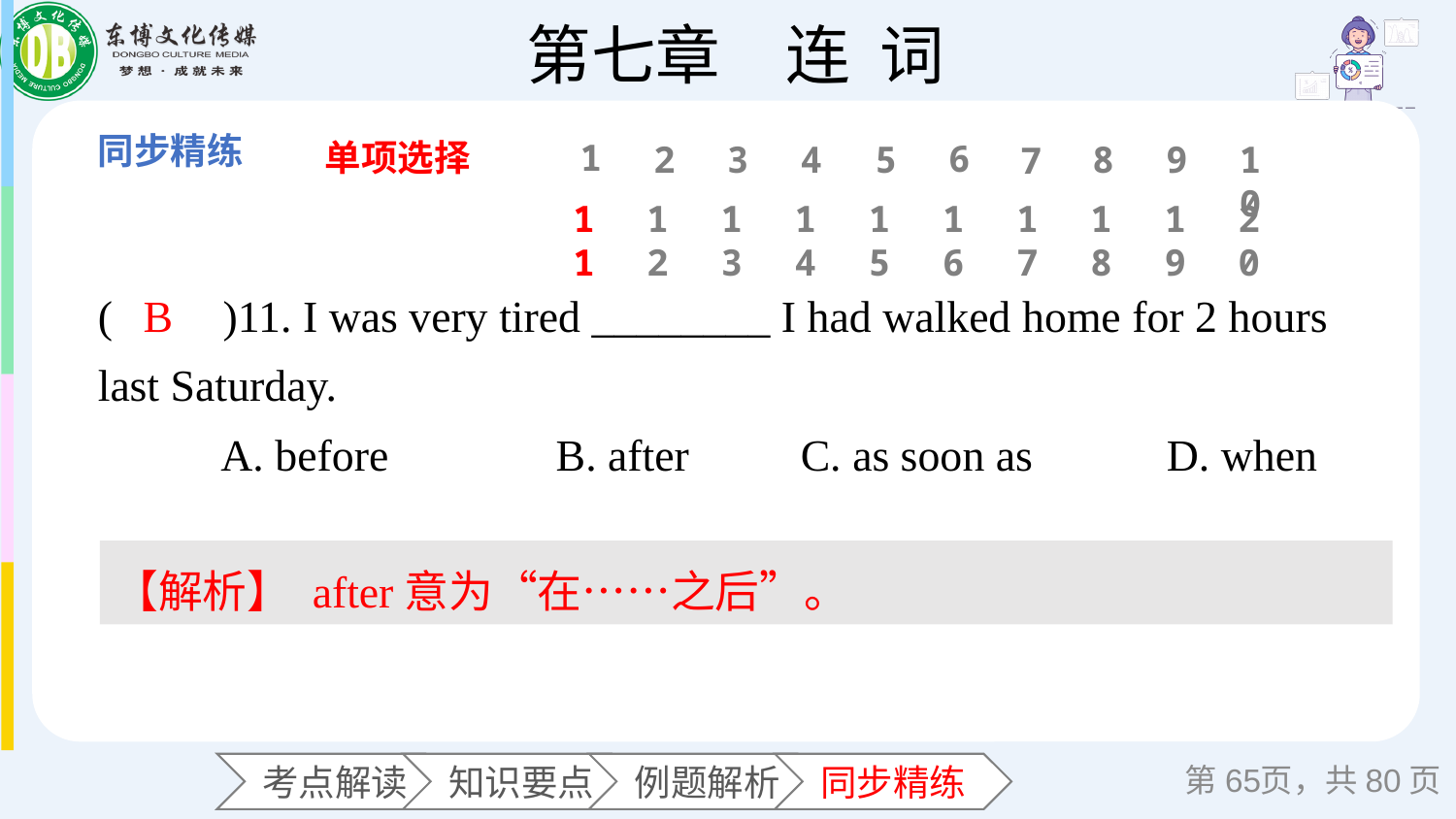

单项选择
1
6
2
3
4
5
8
9
10
7
11
12
13
14
15
16
17
18
19
20
(　　)11. I was very tired ________ I had walked home for 2 hours last Saturday.
           A. before               B. after          C. as soon as            D. when
B
【解析】 after意为“在……之后”。
第65页，共80页